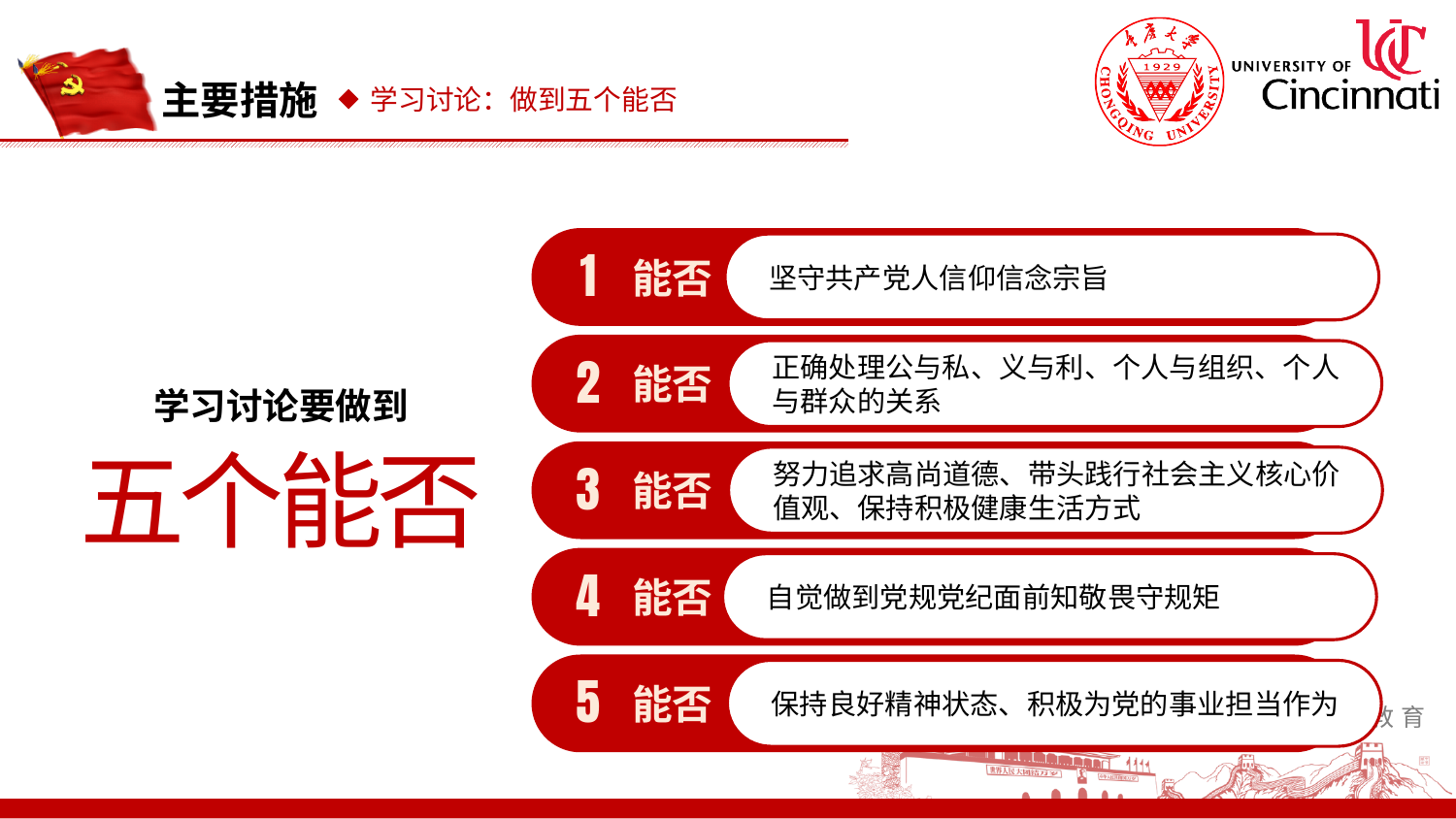

主要措施
学习讨论：做到五个能否

坚守共产党人信仰信念宗旨
能否
1

正确处理公与私、义与利、个人与组织、个人与群众的关系
能否
2
学习讨论要做到
五个能否

努力追求高尚道德、带头践行社会主义核心价值观、保持积极健康生活方式
能否
3

自觉做到党规党纪面前知敬畏守规矩
能否
4

保持良好精神状态、积极为党的事业担当作为
能否
5